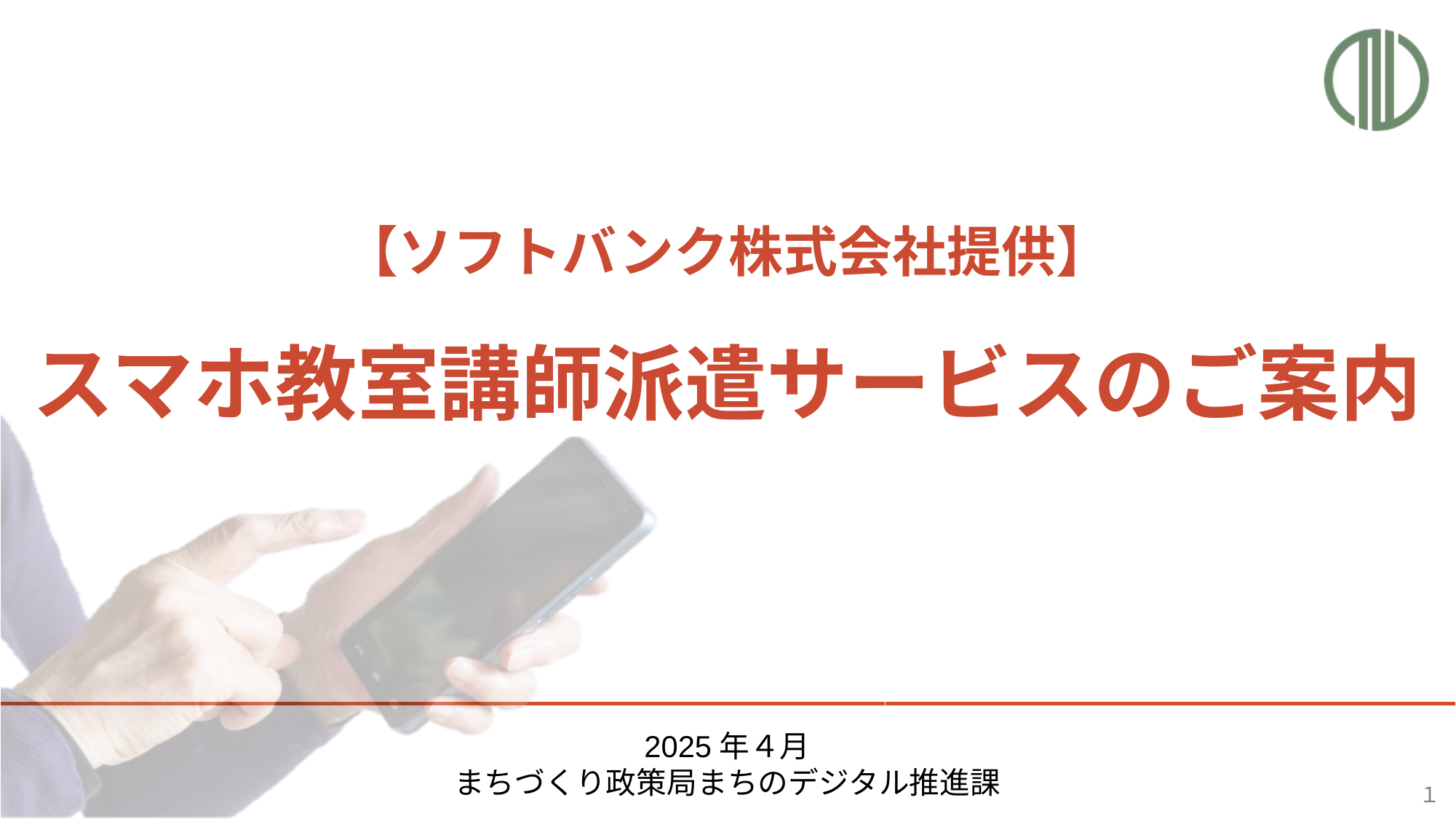

【ソフトバンク株式会社提供】
スマホ教室講師派遣サービスのご案内

2025年４月
まちづくり政策局まちのデジタル推進課
１